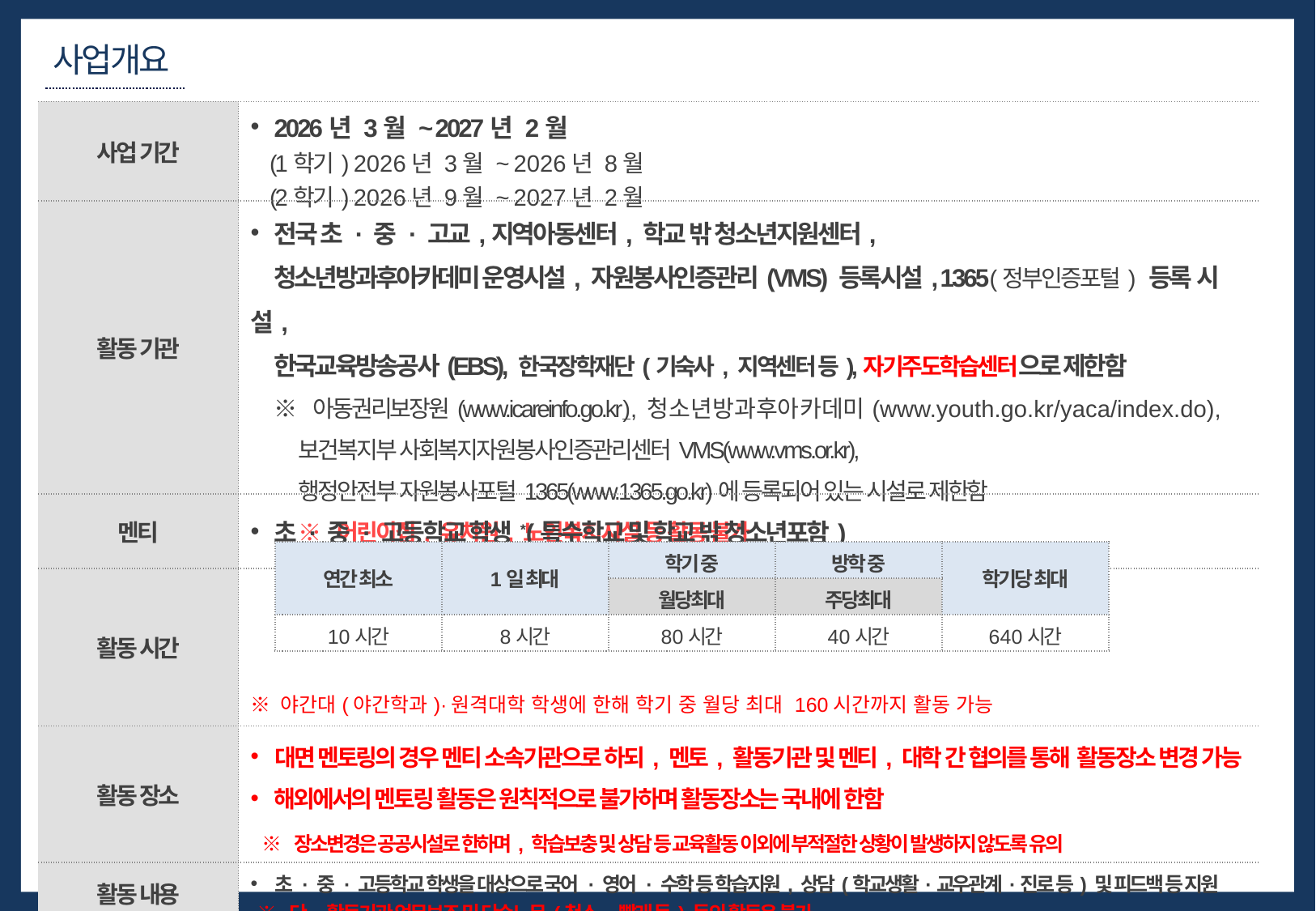

사업개요
| 사업 기간 | 2026년 3월 ~ 2027년 2월 (1학기) 2026년 3월 ~ 2026년 8월 (2학기) 2026년 9월 ~ 2027년 2월 |
| --- | --- |
| 활동 기관 | 전국 초 · 중 · 고교,지역아동센터, 학교 밖 청소년지원센터, 청소년방과후아카데미 운영시설, 자원봉사인증관리(VMS) 등록시설, 1365(정부인증포털) 등록 시설, 한국교육방송공사(EBS), 한국장학재단(기숙사, 지역센터 등),자기주도학습센터으로 제한함 ※ 아동권리보장원(www.icareinfo.go.kr), 청소년방과후아카데미(www.youth.go.kr/yaca/index.do), 보건복지부 사회복지자원봉사인증관리센터VMS(www.vms.or.kr), 행정안전부 자원봉사포털1365(www.1365.go.kr)에 등록되어 있는 시설로 제한함 ※ 어린이집, 유치원, 노인복지시설 등 활동 불가 |
| 멘티 | 초 · 중 · 고등학교 학생\*(특수학교 및 학교 밖 청소년포함) |
| 활동 시간 | ※ 야간대(야간학과)·원격대학 학생에 한해 학기 중 월당 최대 160시간까지 활동 가능 |
| 활동 장소 | 대면 멘토링의 경우 멘티 소속기관으로 하되, 멘토, 활동기관 및 멘티, 대학 간 협의를 통해 활동장소 변경 가능 해외에서의 멘토링 활동은 원칙적으로 불가하며 활동장소는 국내에 한함 ※ 장소변경은 공공시설로 한하며, 학습보충 및 상담 등 교육활동 이외에 부적절한 상황이 발생하지 않도록 유의 |
| 활동 내용 | 초 · 중 · 고등학교 학생을 대상으로 국어 · 영어 · 수학 등 학습지원, 상담(학교생활·교우관계·진로 등) 및 피드백 등 지원 ※ 단, 활동기관 업무보조 및 단순노무(청소, 빨래 등) 등의 활동은 불가 |
| 연간 최소 | 1일 최대 | 학기 중 | 방학 중 | 학기당 최대 |
| --- | --- | --- | --- | --- |
|  |  | 월당최대 | 주당최대 |  |
| 10시간 | 8시간 | 80시간 | 40시간 | 640시간 |